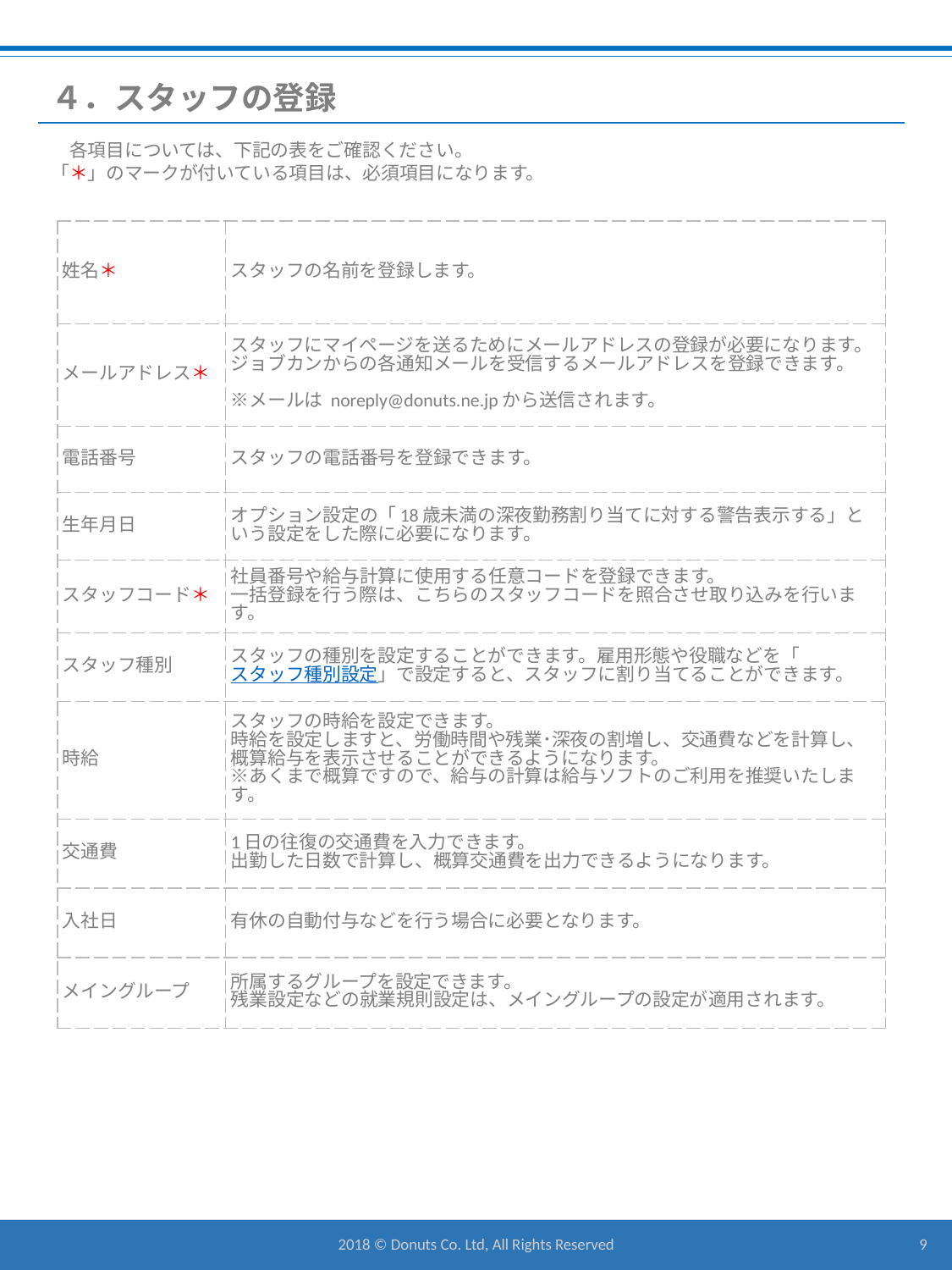

# ４．スタッフの登録
　各項目については、下記の表をご確認ください。
「＊」のマークが付いている項目は、必須項目になります。
| 姓名＊ | スタッフの名前を登録します。 |
| --- | --- |
| メールアドレス＊ | スタッフにマイページを送るためにメールアドレスの登録が必要になります。 ジョブカンからの各通知メールを受信するメールアドレスを登録できます。　　  ※メールは noreply@donuts.ne.jpから送信されます。 |
| 電話番号 | スタッフの電話番号を登録できます。 |
| 生年月日 | オプション設定の「18歳未満の深夜勤務割り当てに対する警告表示する」という設定をした際に必要になります。 |
| スタッフコード＊ | 社員番号や給与計算に使用する任意コードを登録できます。 一括登録を行う際は、こちらのスタッフコードを照合させ取り込みを行います。 |
| スタッフ種別 | スタッフの種別を設定することができます。雇用形態や役職などを「スタッフ種別設定」で設定すると、スタッフに割り当てることができます。 |
| 時給 | スタッフの時給を設定できます。 時給を設定しますと、労働時間や残業･深夜の割増し、交通費などを計算し、概算給与を表示させることができるようになります。 ※あくまで概算ですので、給与の計算は給与ソフトのご利用を推奨いたします。 |
| 交通費 | 1日の往復の交通費を入力できます。 出勤した日数で計算し、概算交通費を出力できるようになります。 |
| 入社日 | 有休の自動付与などを行う場合に必要となります。 |
| メイングループ | 所属するグループを設定できます。 残業設定などの就業規則設定は、メイングループの設定が適用されます。 |
2018 © Donuts Co. Ltd, All Rights Reserved
9